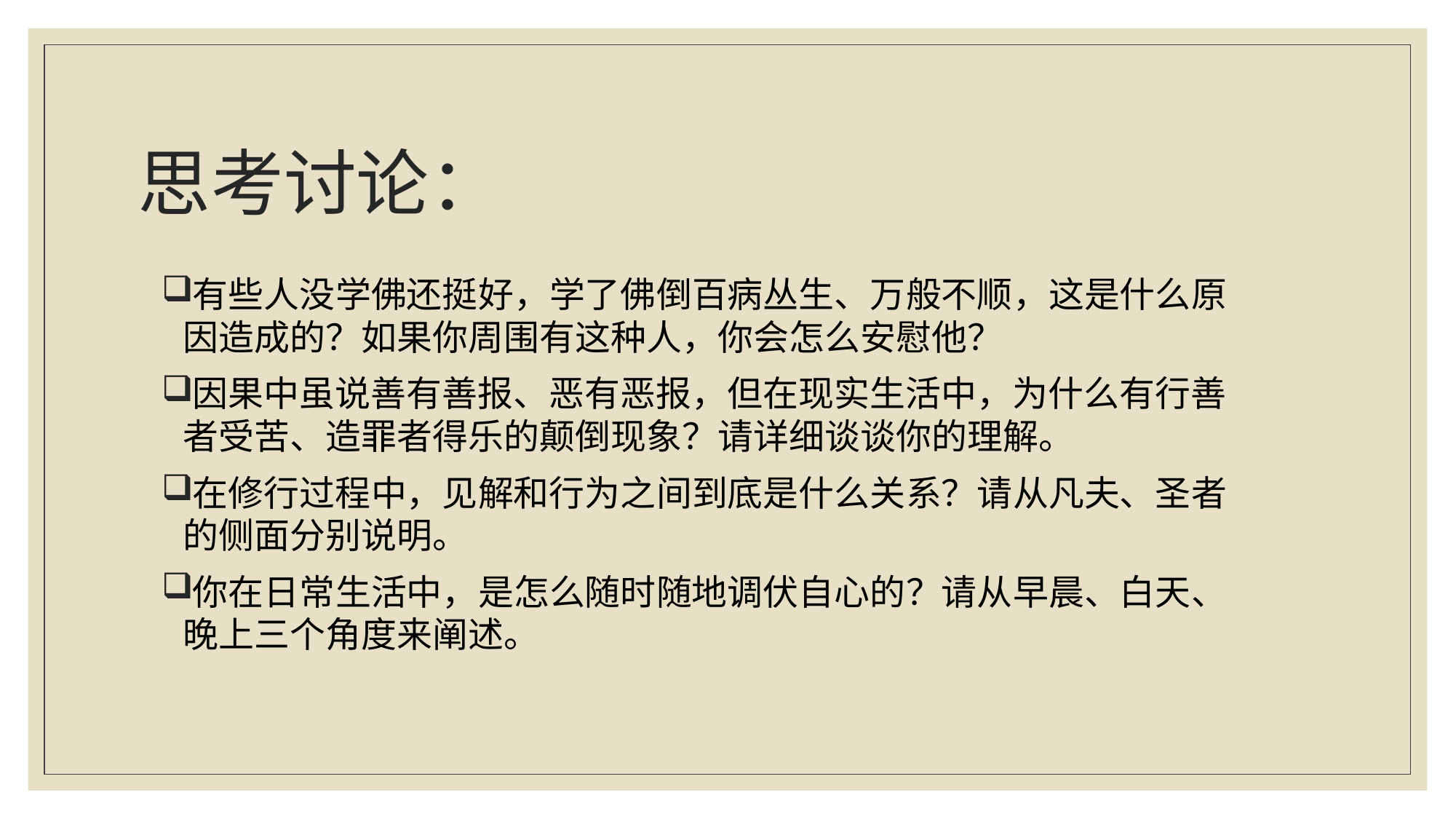

# 思考讨论：
有些人没学佛还挺好，学了佛倒百病丛生、万般不顺，这是什么原因造成的？如果你周围有这种人，你会怎么安慰他？
因果中虽说善有善报、恶有恶报，但在现实生活中，为什么有行善者受苦、造罪者得乐的颠倒现象？请详细谈谈你的理解。
在修行过程中，见解和行为之间到底是什么关系？请从凡夫、圣者的侧面分别说明。
你在日常生活中，是怎么随时随地调伏自心的？请从早晨、白天、晚上三个角度来阐述。